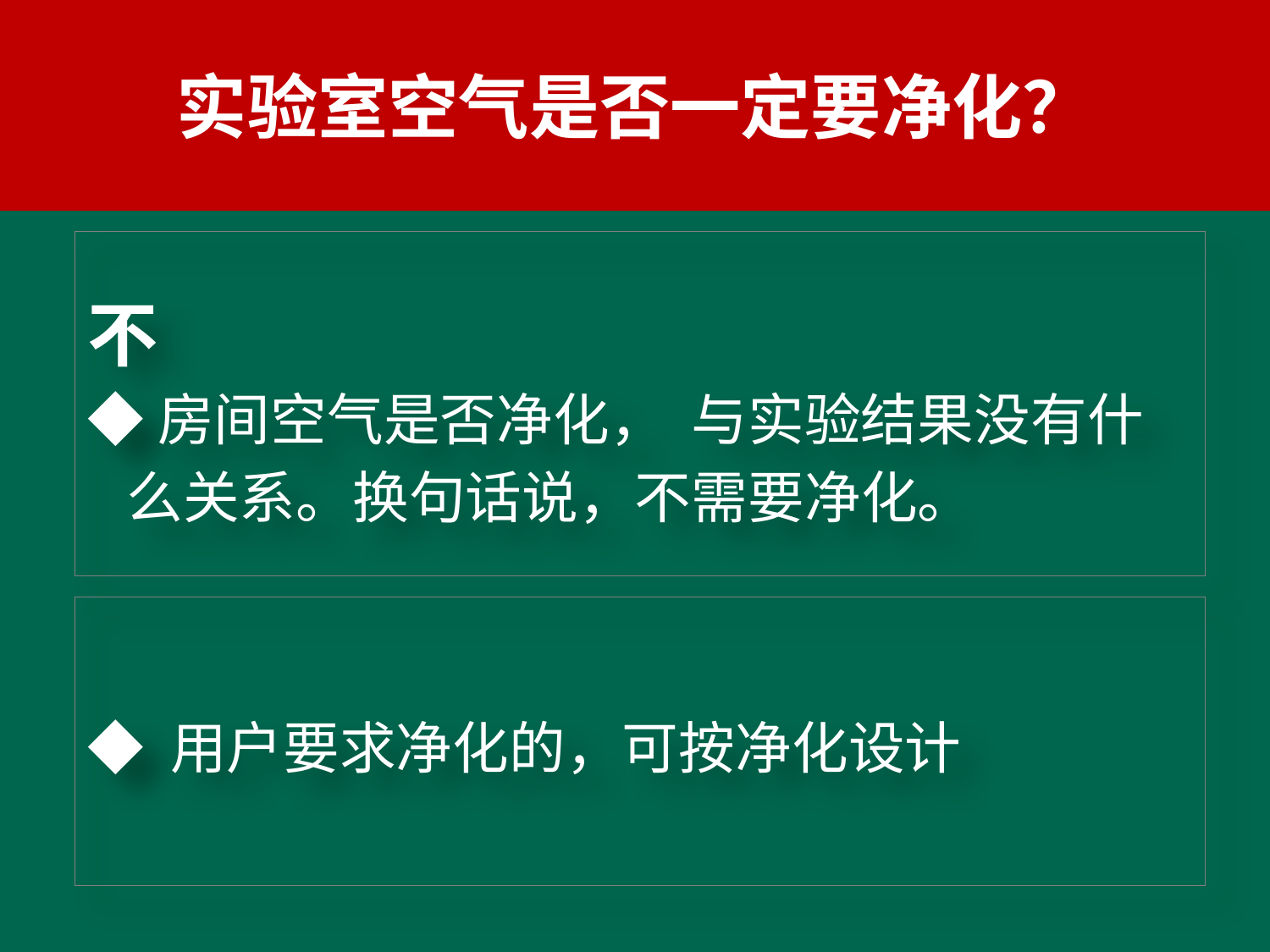

# 实验室空气是否一定要净化？
不
◆房间空气是否净化，  与实验结果没有什
  么关系。换句话说，不需要净化。
◆ 用户要求净化的，可按净化设计